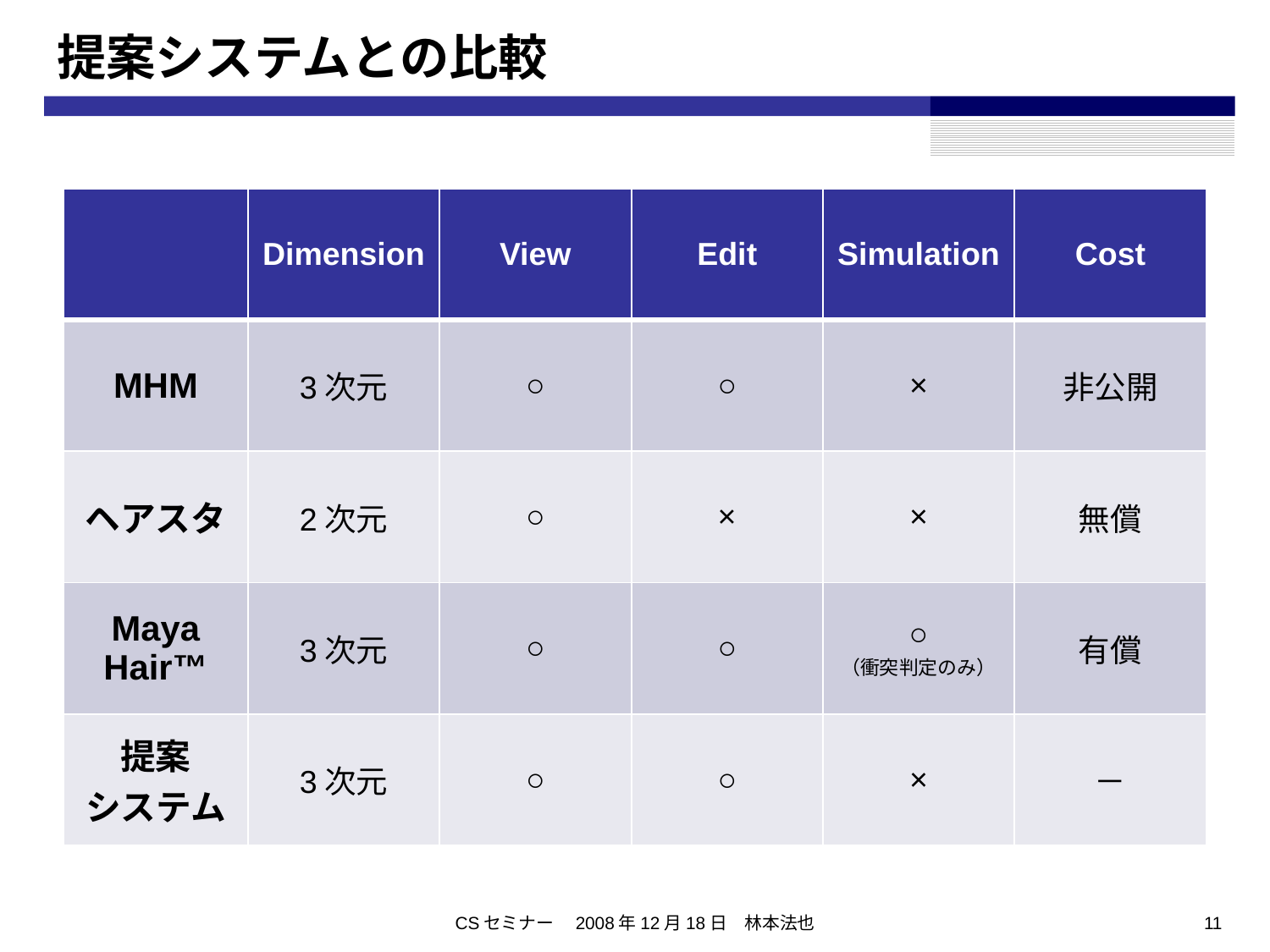

# 提案システムとの比較
|  | Dimension | View | Edit | Simulation | Cost |
| --- | --- | --- | --- | --- | --- |
| MHM | 3次元 | ○ | ○ | × | 非公開 |
| ヘアスタ | 2次元 | ○ | × | × | 無償 |
| Maya Hair™ | 3次元 | ○ | ○ | ○ （衝突判定のみ） | 有償 |
| 提案 システム | 3次元 | ○ | ○ | × | － |
CSセミナー　2008年12月18日　林本法也
11